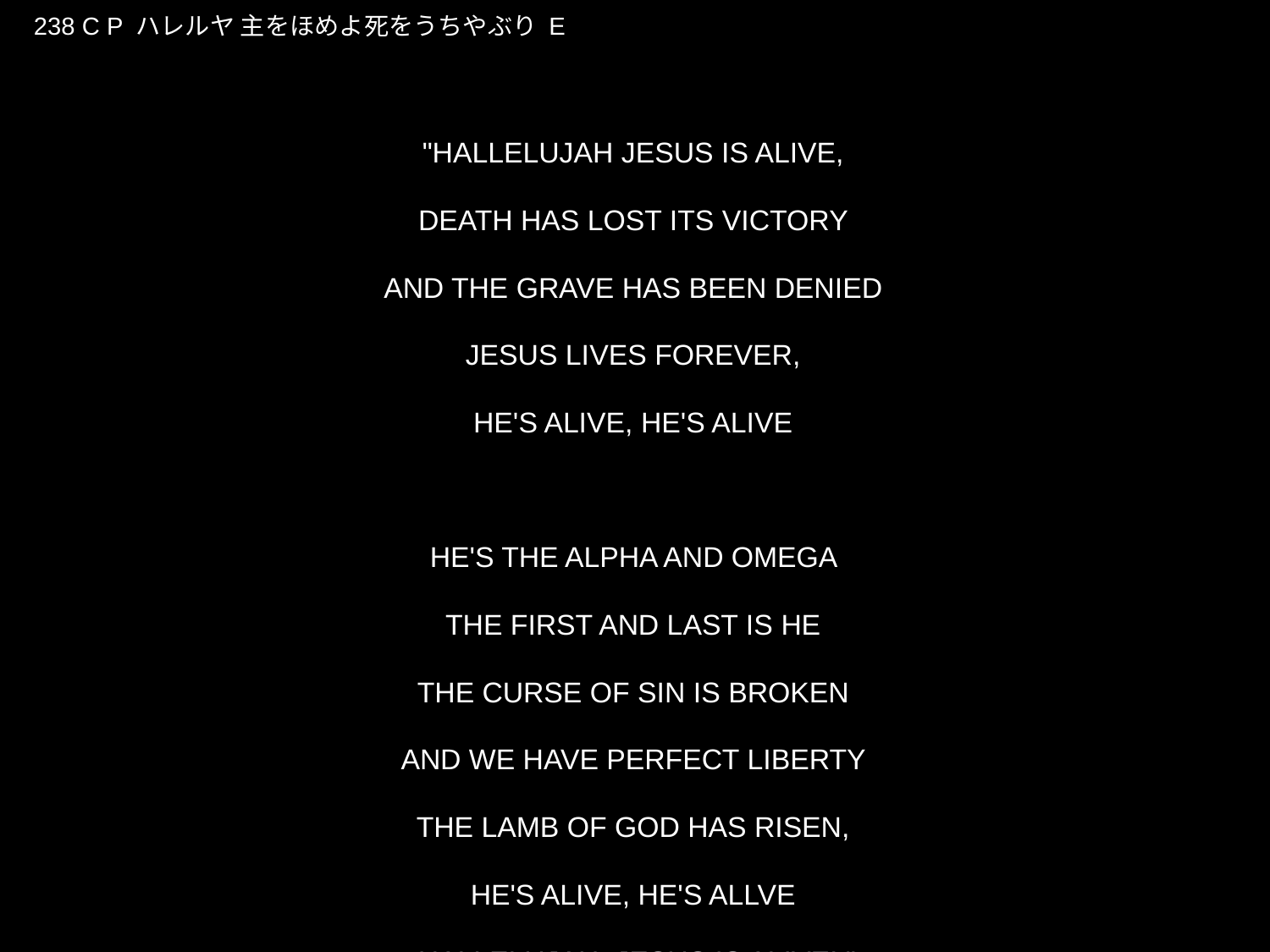

はれるやしゅをほめよしをうちやぶり
★P
238 C P ハレルヤ 主をほめよ死をうちやぶり E
★３
"HALLELUJAH JESUS IS ALIVE,
DEATH HAS LOST ITS VICTORY
AND THE GRAVE HAS BEEN DENIED
JESUS LIVES FOREVER,
HE'S ALIVE, HE'S ALIVE
HE'S THE ALPHA AND OMEGA
THE FIRST AND LAST IS HE
THE CURSE OF SIN IS BROKEN
AND WE HAVE PERFECT LIBERTY
THE LAMB OF GOD HAS RISEN,
HE'S ALIVE, HE'S ALLVE
HALLELUJAH, JESUS IS ALIVE! "